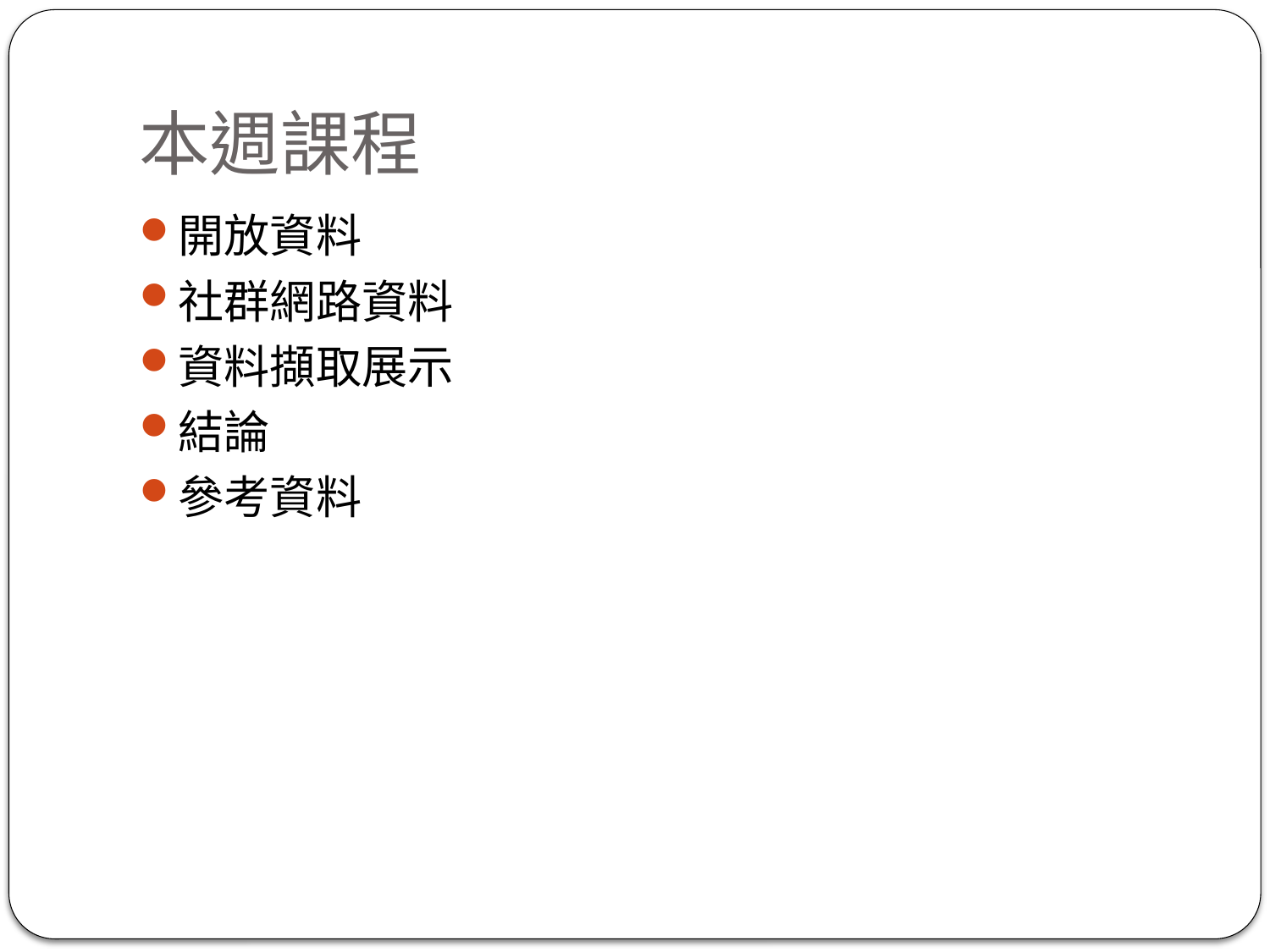

# 本週課程
開放資料
社群網路資料
資料擷取展示
結論
參考資料